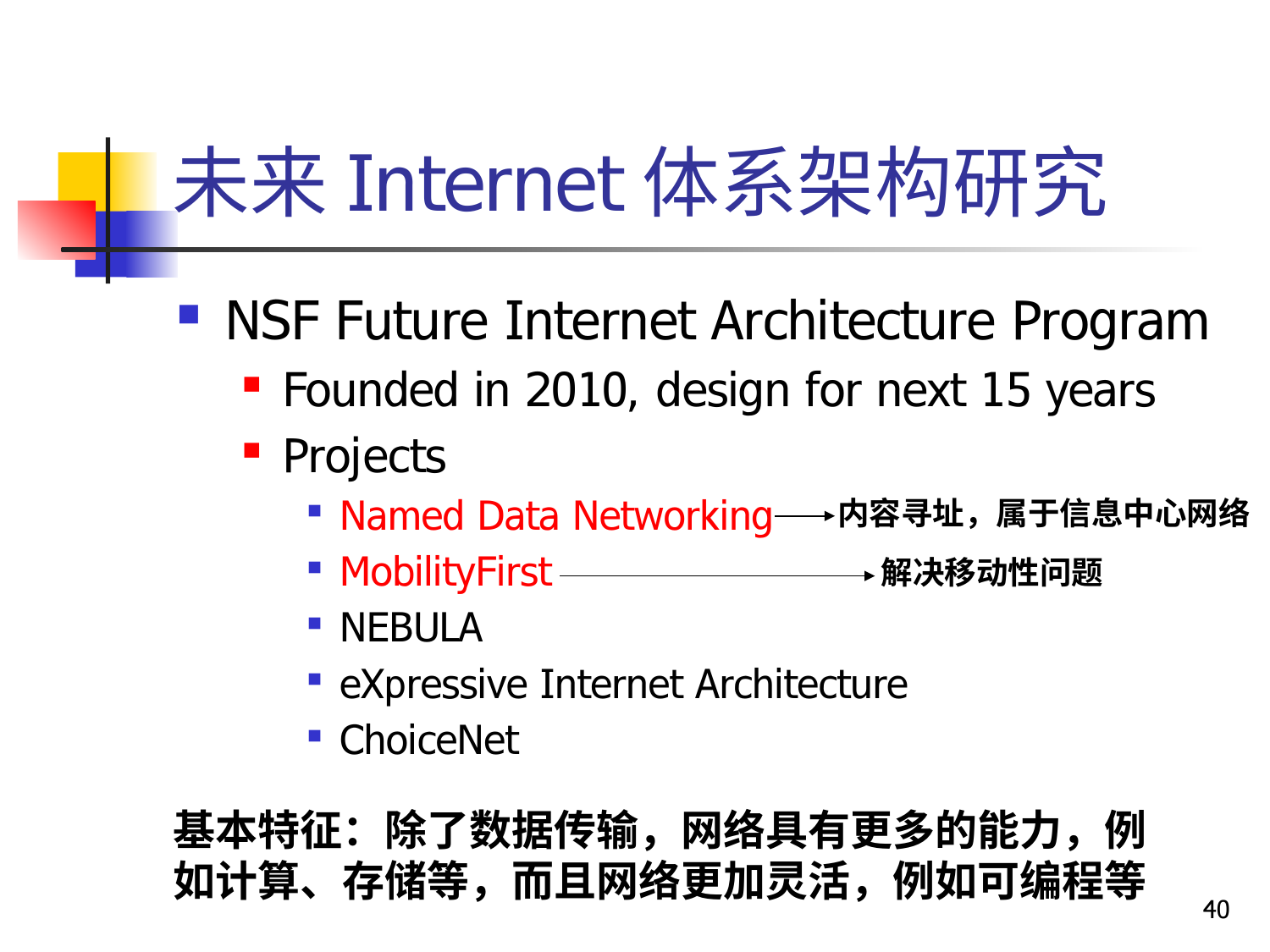

# 未来Internet体系架构研究
NSF Future Internet Architecture Program
Founded in 2010, design for next 15 years
Projects
Named Data Networking
MobilityFirst
NEBULA
eXpressive Internet Architecture
ChoiceNet
内容寻址，属于信息中心网络
解决移动性问题
基本特征：除了数据传输，网络具有更多的能力，例如计算、存储等，而且网络更加灵活，例如可编程等
40